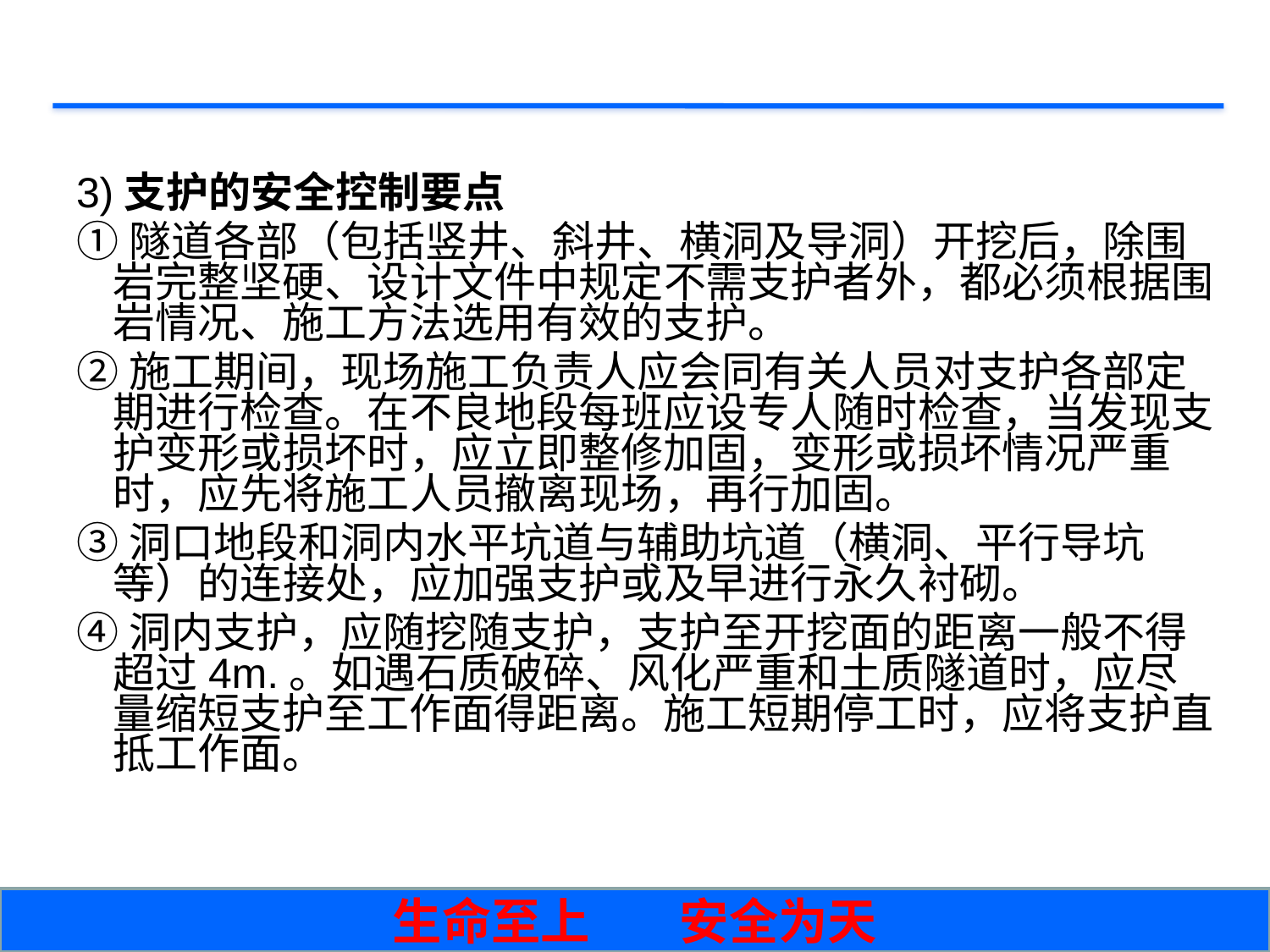

3)支护的安全控制要点
①隧道各部（包括竖井、斜井、横洞及导洞）开挖后，除围岩完整坚硬、设计文件中规定不需支护者外，都必须根据围岩情况、施工方法选用有效的支护。
②施工期间，现场施工负责人应会同有关人员对支护各部定期进行检查。在不良地段每班应设专人随时检查，当发现支护变形或损坏时，应立即整修加固，变形或损坏情况严重时，应先将施工人员撤离现场，再行加固。
③洞口地段和洞内水平坑道与辅助坑道（横洞、平行导坑等）的连接处，应加强支护或及早进行永久衬砌。
④洞内支护，应随挖随支护，支护至开挖面的距离一般不得超过4m.。如遇石质破碎、风化严重和土质隧道时，应尽量缩短支护至工作面得距离。施工短期停工时，应将支护直抵工作面。